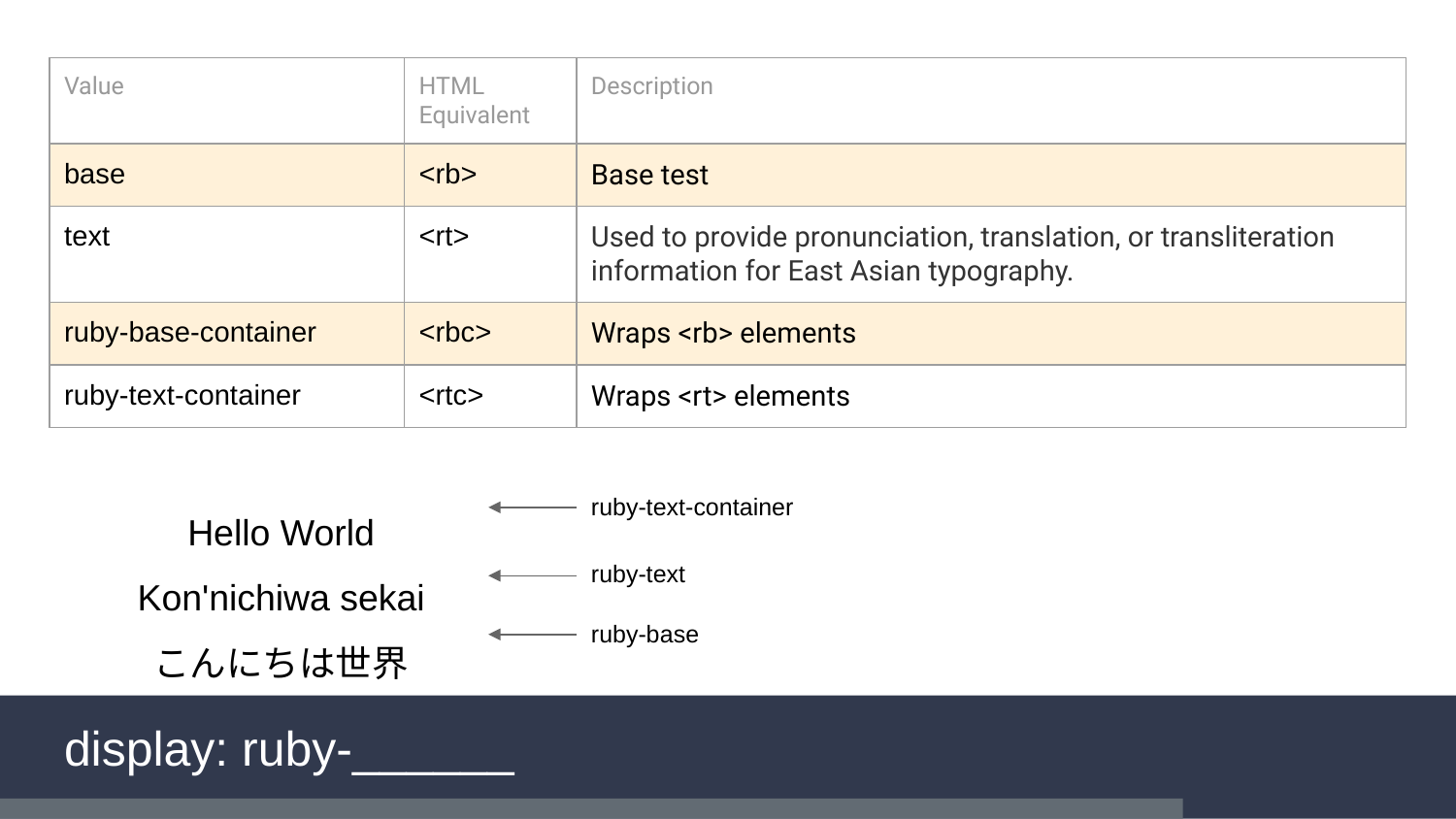

| Value | HTML Equivalent | Description |
| --- | --- | --- |
| base | <rb> | Base test |
| text | <rt> | Used to provide pronunciation, translation, or transliteration information for East Asian typography. |
| ruby-base-container | <rbc> | Wraps <rb> elements |
| ruby-text-container | <rtc> | Wraps <rt> elements |
Hello World
Kon'nichiwa sekai
こんにちは世界
ruby-text-container
ruby-text
ruby-base
display: ruby-______